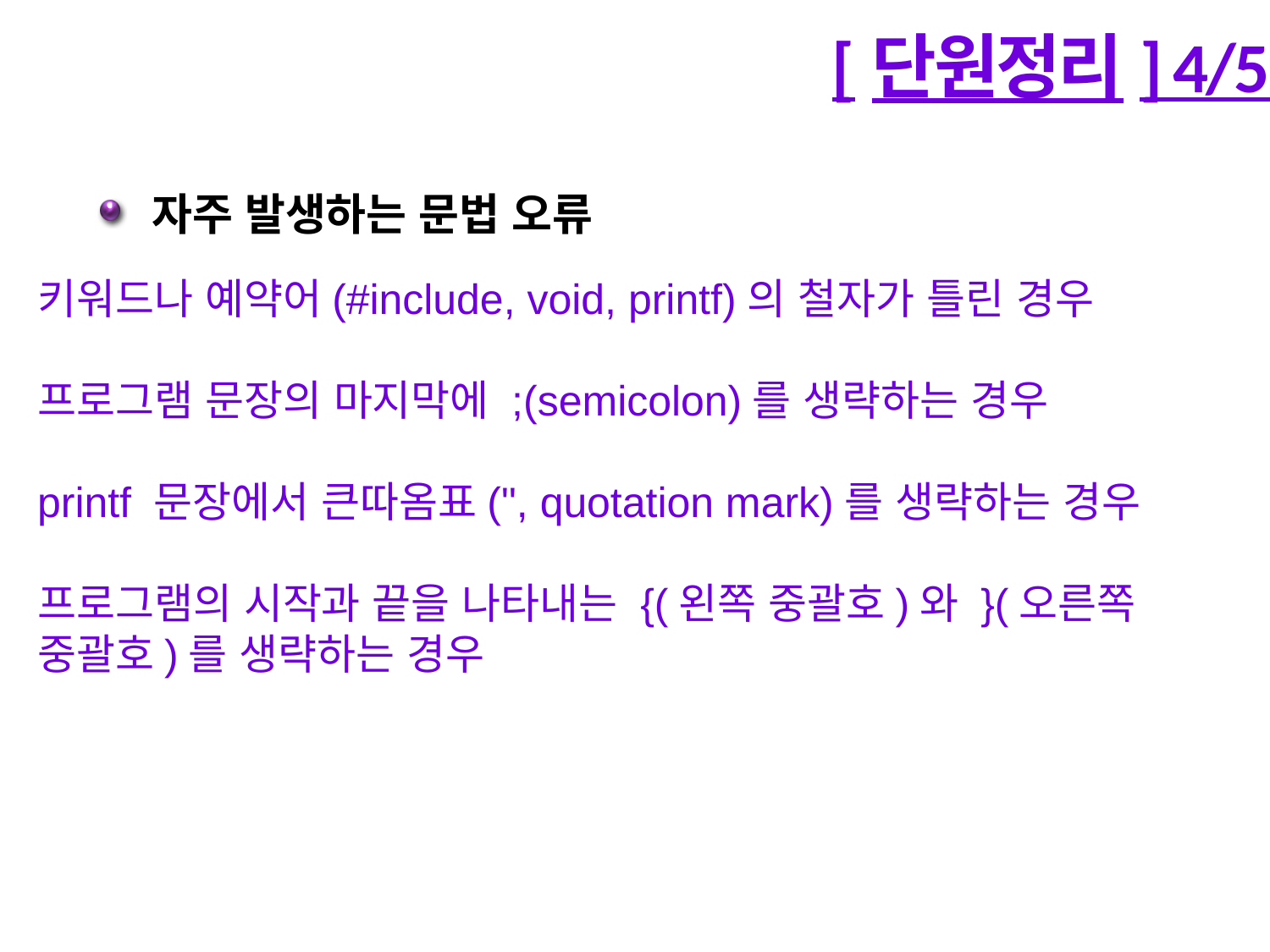

# [단원정리] 4/5
자주 발생하는 문법 오류
키워드나 예약어(#include, void, printf)의 철자가 틀린 경우

프로그램 문장의 마지막에 ;(semicolon)를 생략하는 경우

printf 문장에서 큰따옴표(", quotation mark)를 생략하는 경우

프로그램의 시작과 끝을 나타내는 {(왼쪽 중괄호)와 }(오른쪽 중괄호)를 생략하는 경우